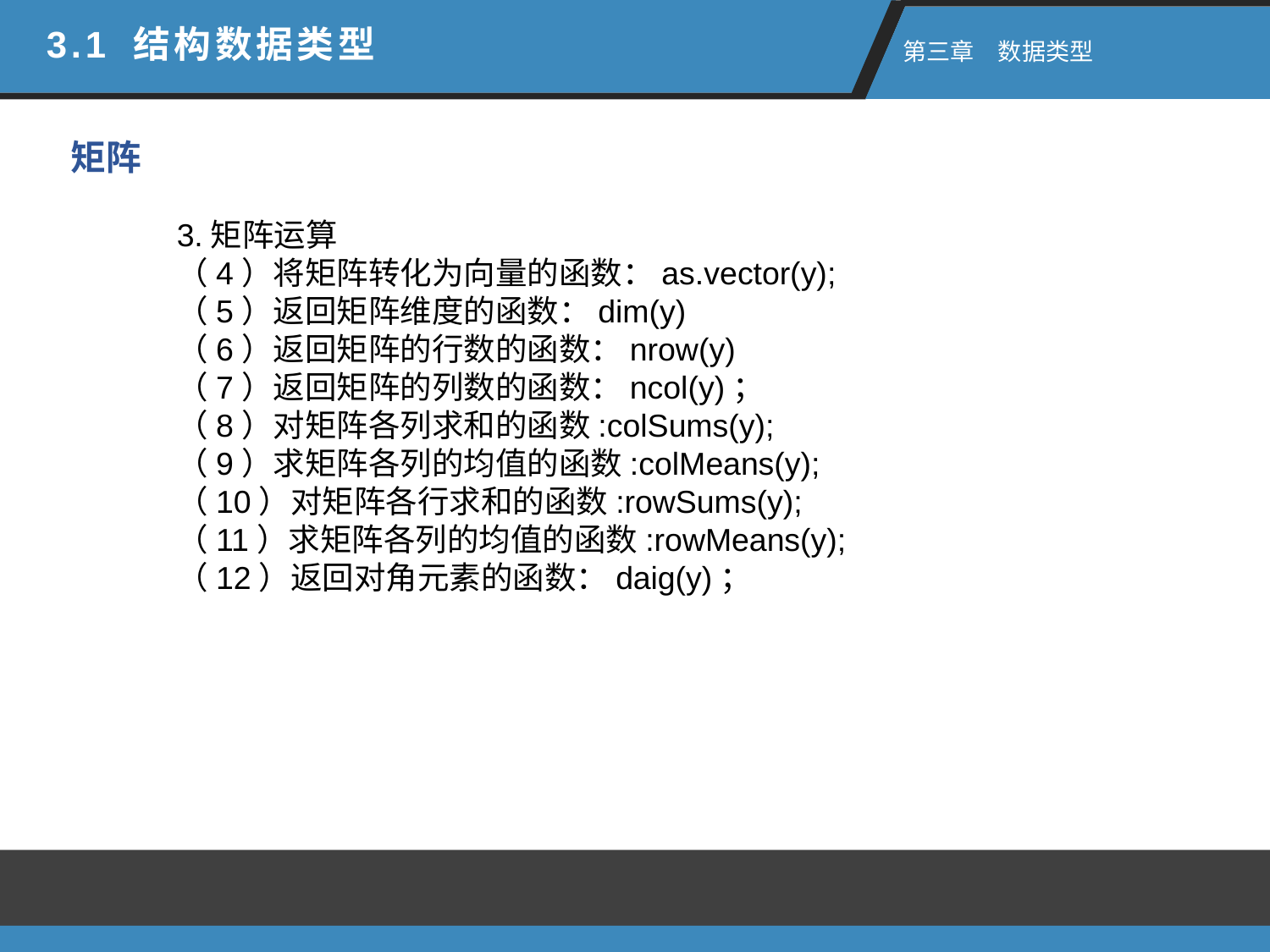

3.1 结构数据类型
  第三章　数据类型
矩阵
3.矩阵运算
（4）将矩阵转化为向量的函数：as.vector(y);
（5）返回矩阵维度的函数：dim(y)
（6）返回矩阵的行数的函数：nrow(y)
（7）返回矩阵的列数的函数：ncol(y)；
（8）对矩阵各列求和的函数:colSums(y);
（9）求矩阵各列的均值的函数:colMeans(y);
（10）对矩阵各行求和的函数:rowSums(y);
（11）求矩阵各列的均值的函数:rowMeans(y);
（12）返回对角元素的函数：daig(y)；